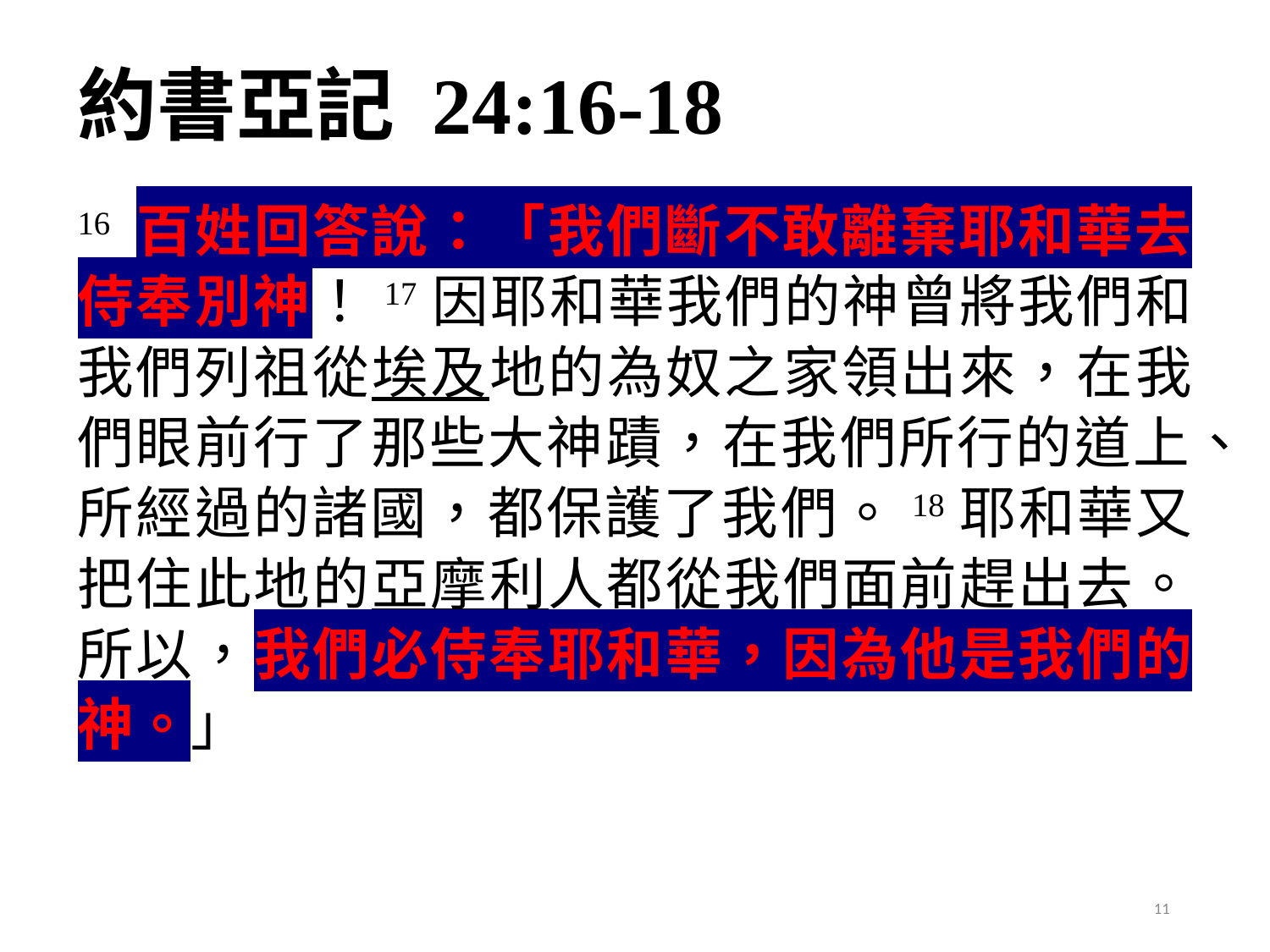

# 約書亞記 24:16-18
16 百姓回答說：「我們斷不敢離棄耶和華去侍奉別神！17因耶和華我們的神曾將我們和我們列祖從埃及地的為奴之家領出來，在我們眼前行了那些大神蹟，在我們所行的道上、所經過的諸國，都保護了我們。18耶和華又把住此地的亞摩利人都從我們面前趕出去。 所以，我們必侍奉耶和華，因為他是我們的神。」
11